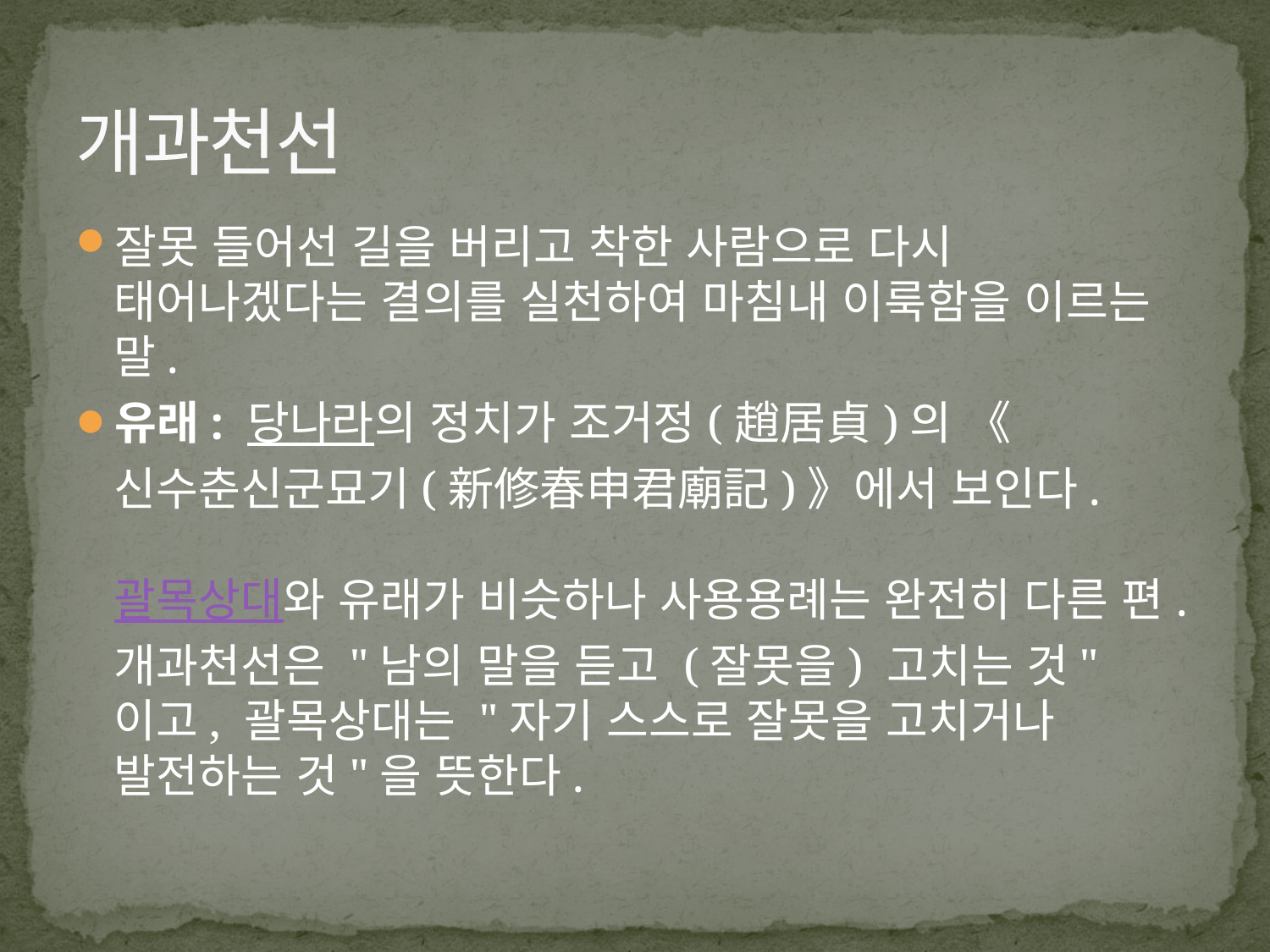

# 개과천선
잘못 들어선 길을 버리고 착한 사람으로 다시 태어나겠다는 결의를 실천하여 마침내 이룩함을 이르는 말.
유래: 당나라의 정치가 조거정(趙居貞)의 《신수춘신군묘기(新修春申君廟記)》에서 보인다.
괄목상대와 유래가 비슷하나 사용용례는 완전히 다른 편. 개과천선은 "남의 말을 듣고 (잘못을) 고치는 것"이고, 괄목상대는 "자기 스스로 잘못을 고치거나 발전하는 것"을 뜻한다.